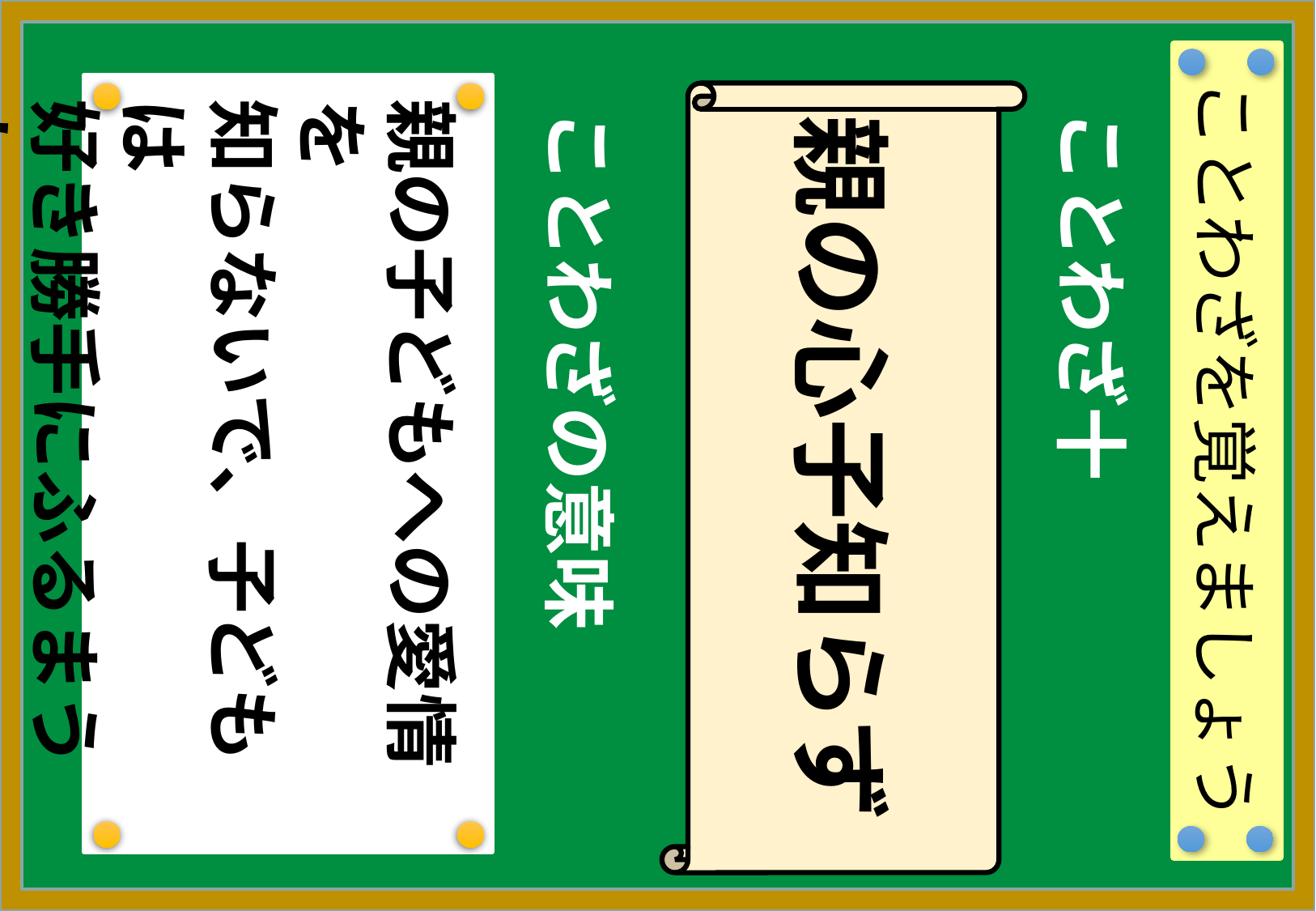

ことわざを覚えましょう

親の子どもへの愛情を
知らないで、子どもは
好き勝手にふるまうも
のだということ。。

親の心子知らず
ことわざの意味
ことわざ十